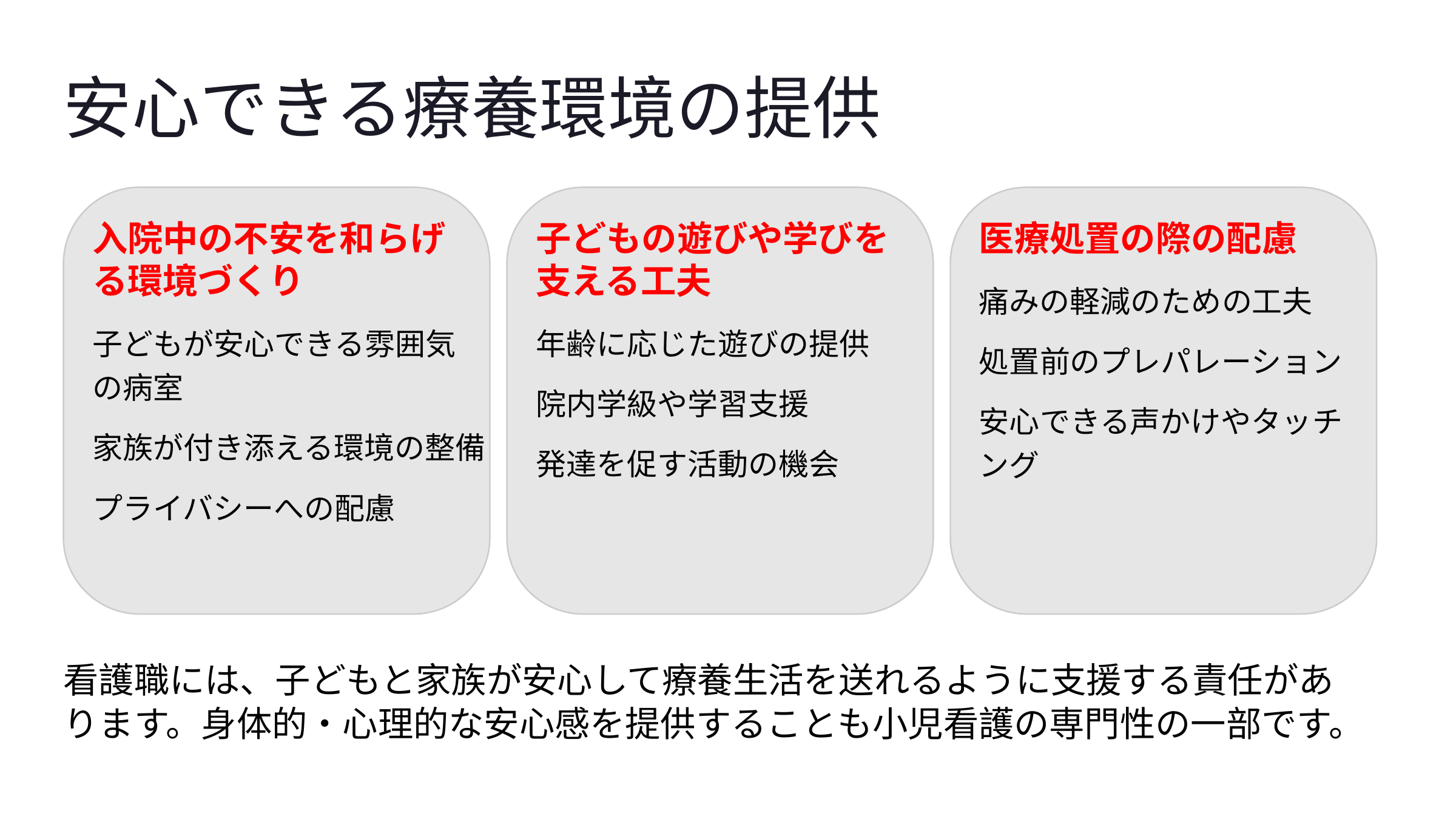

安心できる療養環境の提供

入院中の不安を和らげる環境づくり
子どもの遊びや学びを支える工夫
医療処置の際の配慮
痛みの軽減のための工夫
子どもが安心できる雰囲気の病室
年齢に応じた遊びの提供
処置前のプレパレーション
院内学級や学習支援
安心できる声かけやタッチング
家族が付き添える環境の整備
発達を促す活動の機会
プライバシーへの配慮
看護職には、子どもと家族が安心して療養生活を送れるように支援する責任があります。身体的・心理的な安心感を提供することも小児看護の専門性の一部です。